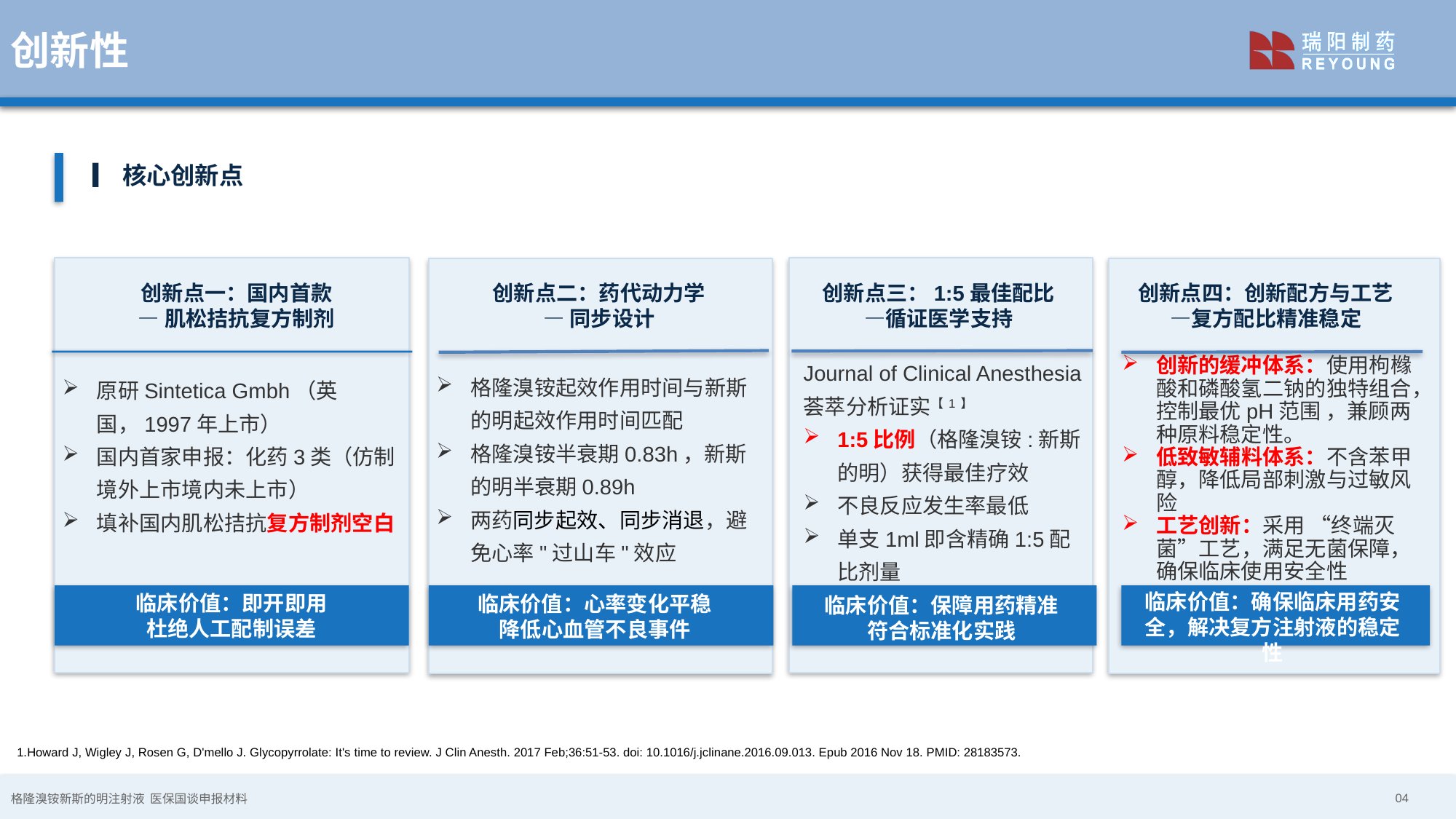

创新性

▎核心创新点

创新点二：药代动力学
—同步设计
创新点三：1:5最佳配比
—循证医学支持
创新点四：创新配方与工艺
—复方配比精准稳定
创新点一：国内首款
—肌松拮抗复方制剂
Journal of Clinical Anesthesia荟萃分析证实【1】
1:5比例（格隆溴铵:新斯的明）获得最佳疗效
不良反应发生率最低
单支1ml即含精确1:5配比剂量
创新的缓冲体系：使用枸橼酸和磷酸氢二钠的独特组合，控制最优pH范围 ，兼顾两种原料稳定性。
低致敏辅料体系：不含苯甲醇，降低局部刺激与过敏风险
工艺创新：采用 “终端灭菌”工艺，满足无菌保障，确保临床使用安全性

格隆溴铵起效作用时间与新斯的明起效作用时间匹配
格隆溴铵半衰期0.83h，新斯的明半衰期0.89h
两药同步起效、同步消退，避免心率"过山车"效应
原研Sintetica Gmbh（英国，1997年上市）
国内首家申报：化药3类（仿制境外上市境内未上市）
填补国内肌松拮抗复方制剂空白
临床价值：确保临床用药安全，解决复方注射液的稳定性
临床价值：即开即用
杜绝人工配制误差

临床价值：心率变化平稳
降低心血管不良事件

临床价值：保障用药精准
符合标准化实践
1.Howard J, Wigley J, Rosen G, D'mello J. Glycopyrrolate: It's time to review. J Clin Anesth. 2017 Feb;36:51-53. doi: 10.1016/j.jclinane.2016.09.013. Epub 2016 Nov 18. PMID: 28183573.

04
格隆溴铵新斯的明注射液  医保国谈申报材料